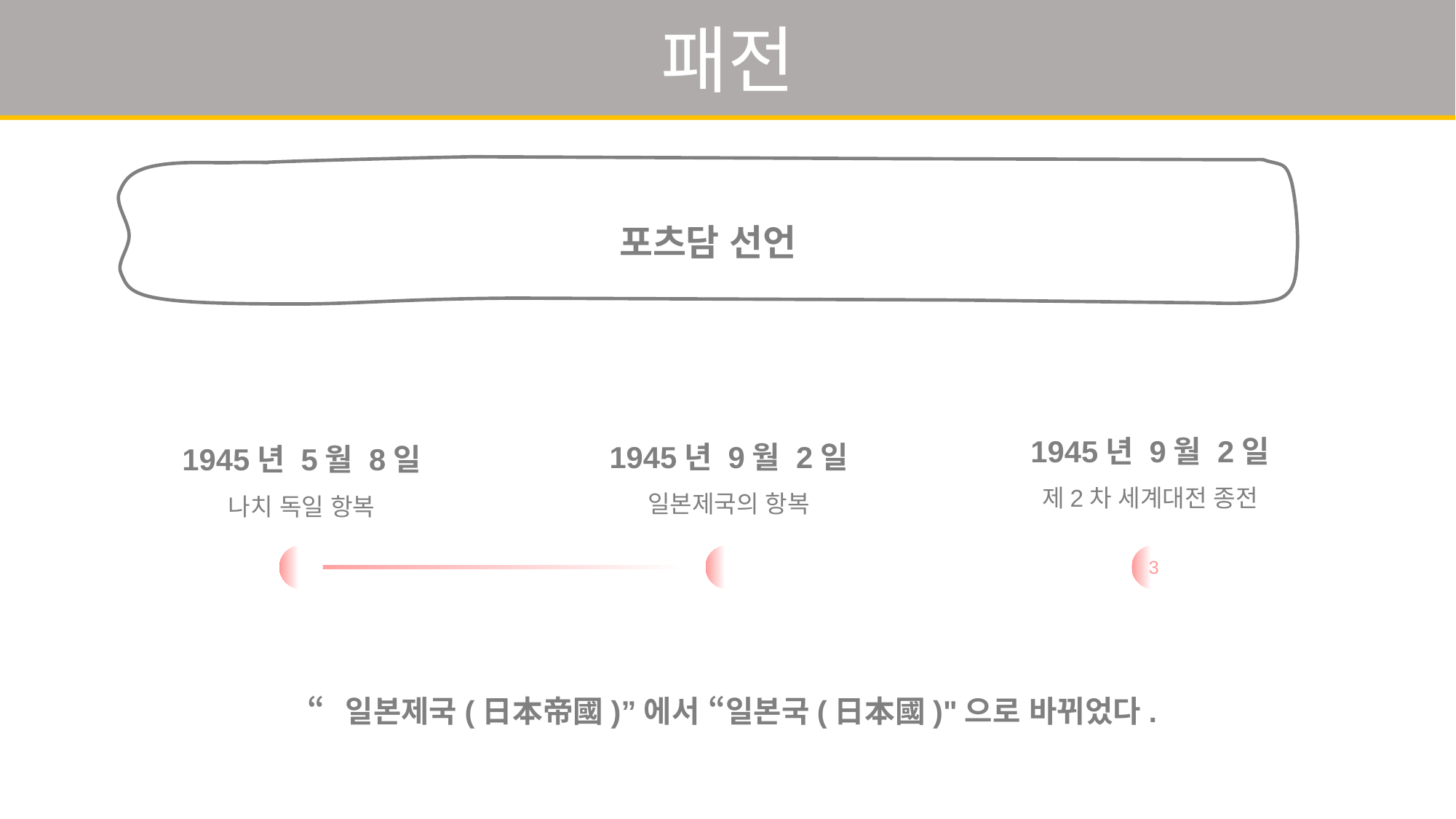

패전
포츠담 선언
1945년 9월 2일
제2차 세계대전 종전
1945년 9월 2일
일본제국의 항복
1945년 5월 8일
나치 독일 항복
1
2
3

“일본제국(日本帝國)”에서 “일본국(日本國)"으로 바뀌었다.